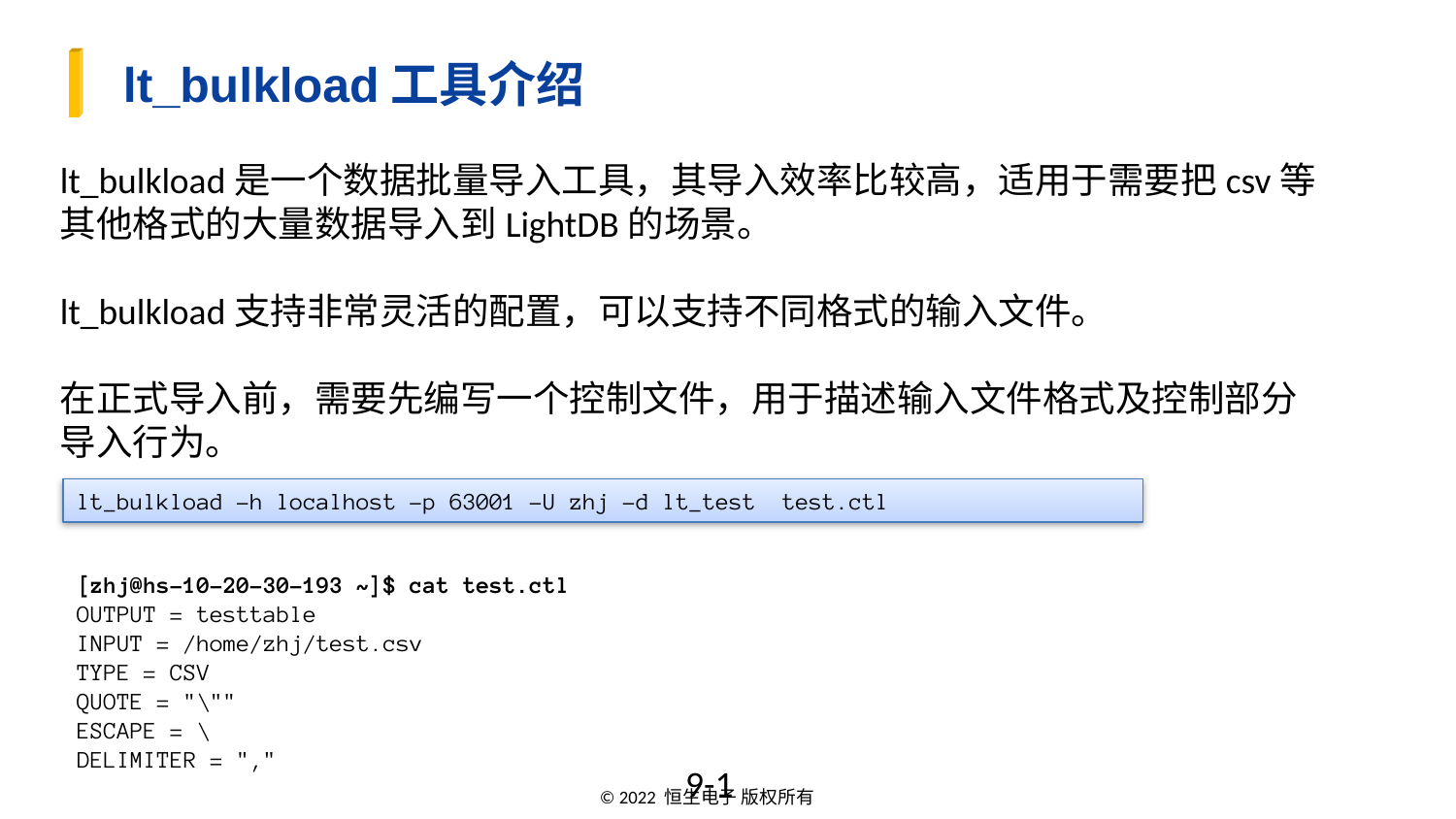

lt_bulkload工具介绍
lt_bulkload是一个数据批量导入工具，其导入效率比较高，适用于需要把csv等其他格式的大量数据导入到LightDB的场景。

lt_bulkload支持非常灵活的配置，可以支持不同格式的输入文件。

在正式导入前，需要先编写一个控制文件，用于描述输入文件格式及控制部分导入行为。
lt_bulkload -h localhost -p 63001 -U zhj -d lt_test  test.ctl
[zhj@hs-10-20-30-193 ~]$ cat test.ctl
OUTPUT = testtable
INPUT = /home/zhj/test.csv
TYPE = CSV
QUOTE = "\""
ESCAPE = \
DELIMITER = ","
9-1